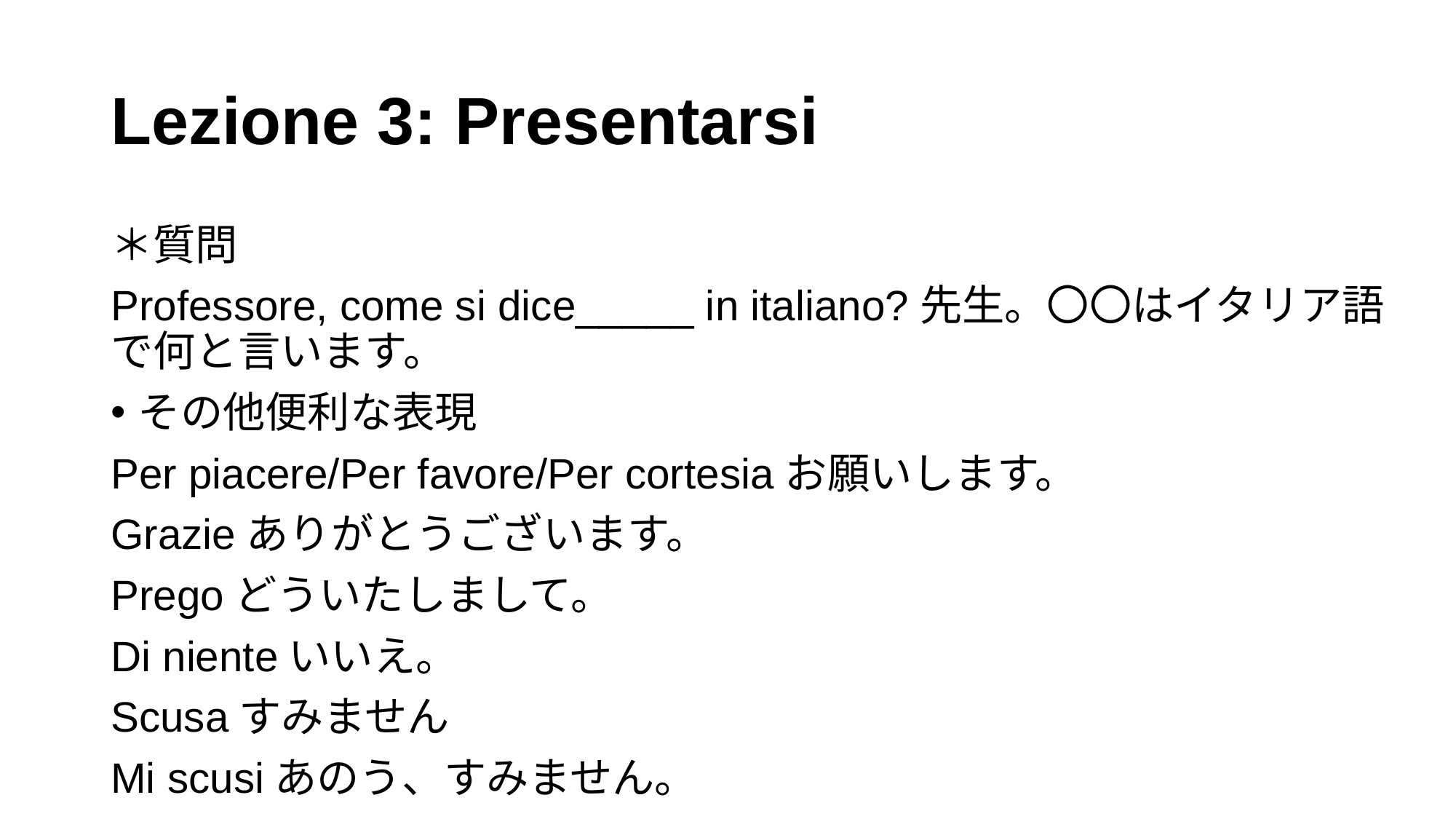

# Lezione 3: Presentarsi
＊質問
Professore, come si dice_____ in italiano?先生。〇〇はイタリア語で何と言います。
その他便利な表現
Per piacere/Per favore/Per cortesiaお願いします。
Grazieありがとうございます。
Pregoどういたしまして。
Di nienteいいえ。
Scusaすみません
Mi scusiあのう、すみません。